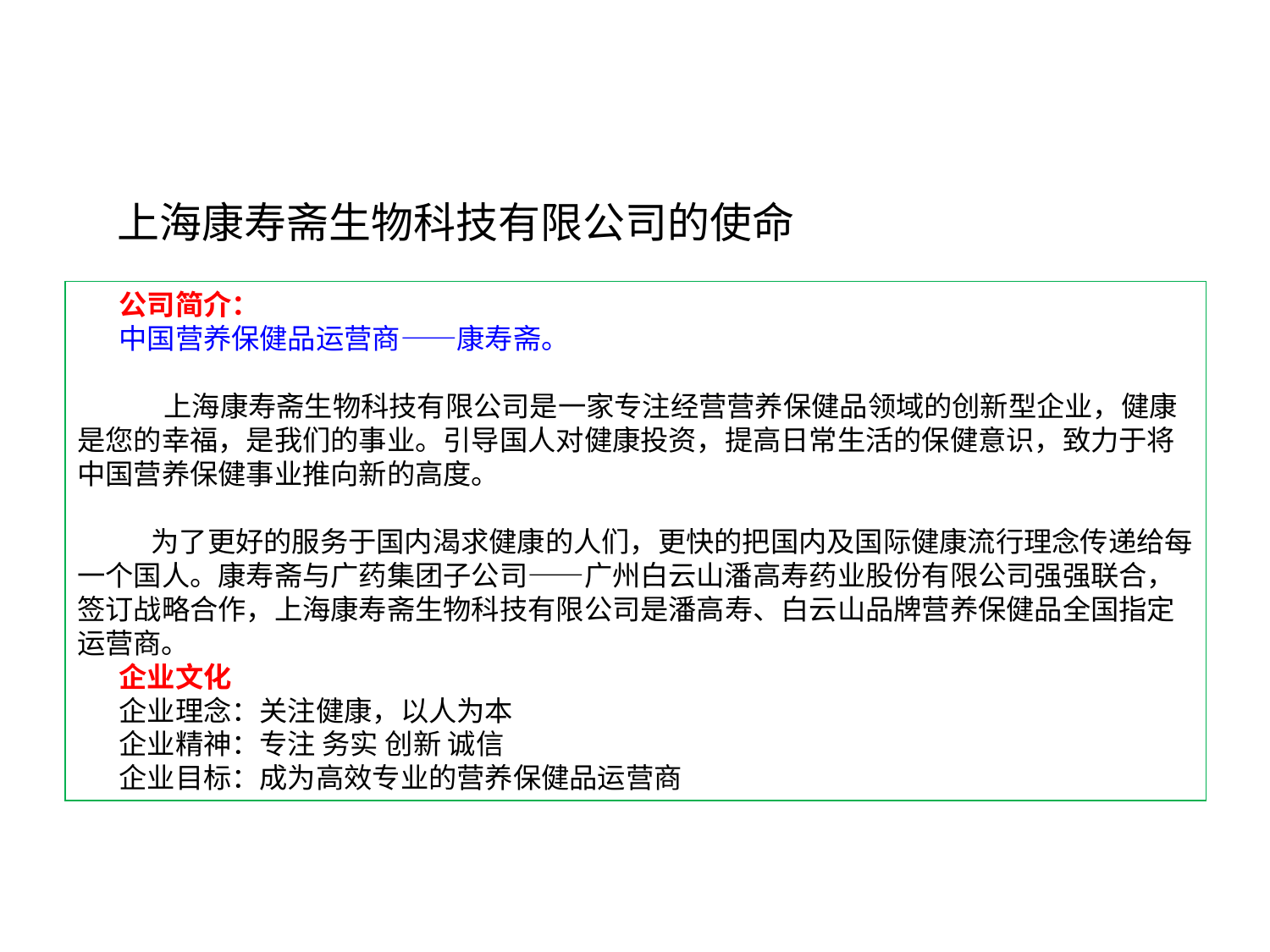

上海康寿斋生物科技有限公司的使命
公司简介：
中国营养保健品运营商——康寿斋。

      上海康寿斋生物科技有限公司是一家专注经营营养保健品领域的创新型企业，健康是您的幸福，是我们的事业。引导国人对健康投资，提高日常生活的保健意识，致力于将中国营养保健事业推向新的高度。

    为了更好的服务于国内渴求健康的人们，更快的把国内及国际健康流行理念传递给每一个国人。康寿斋与广药集团子公司——广州白云山潘高寿药业股份有限公司强强联合，签订战略合作，上海康寿斋生物科技有限公司是潘高寿、白云山品牌营养保健品全国指定运营商。
企业文化
企业理念：关注健康，以人为本
企业精神：专注 务实 创新 诚信
企业目标：成为高效专业的营养保健品运营商